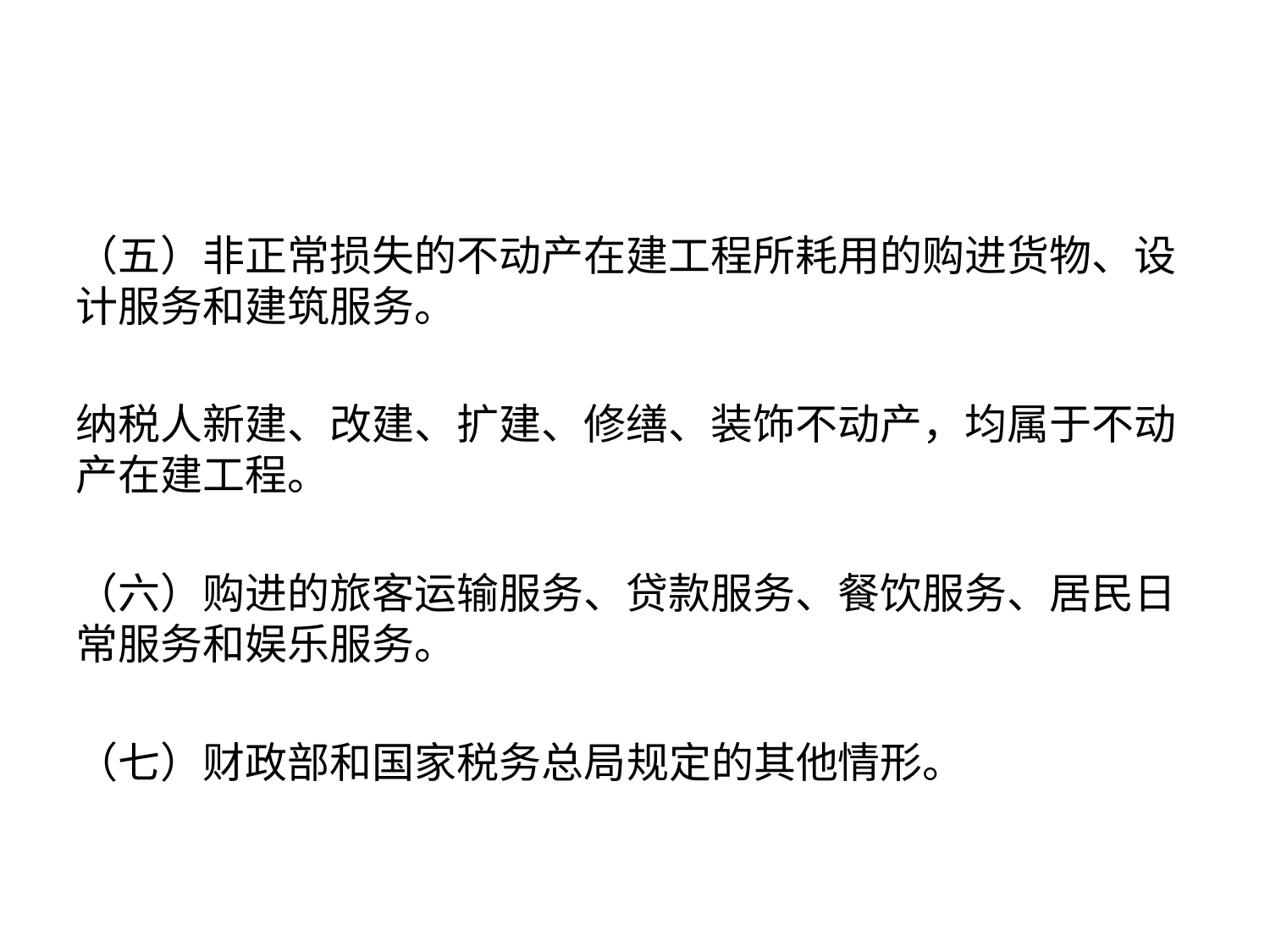

#
（五）非正常损失的不动产在建工程所耗用的购进货物、设计服务和建筑服务。

纳税人新建、改建、扩建、修缮、装饰不动产，均属于不动产在建工程。

（六）购进的旅客运输服务、贷款服务、餐饮服务、居民日常服务和娱乐服务。

（七）财政部和国家税务总局规定的其他情形。